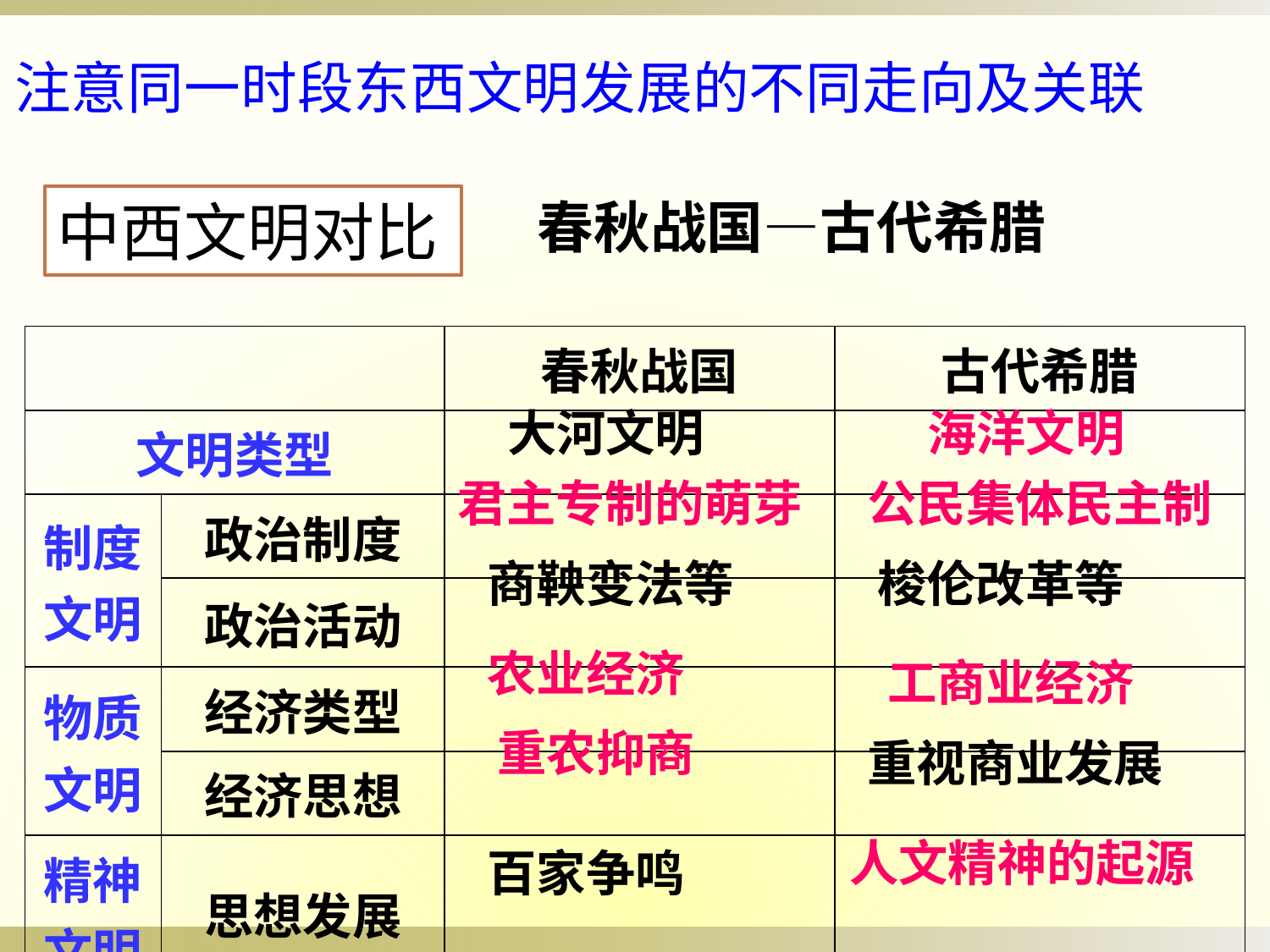

注意同一时段东西文明发展的不同走向及关联
中西文明对比
春秋战国—古代希腊
|  |  | 春秋战国 | 古代希腊 |
| --- | --- | --- | --- |
| 文明类型 |  |  |  |
| 制度文明 | 政治制度 |  |  |
|  | 政治活动 |  |  |
| 物质文明 | 经济类型 |  |  |
|  | 经济思想 |  |  |
| 精神文明 | 思想发展 |  |  |
大河文明
海洋文明
君主专制的萌芽
公民集体民主制
商鞅变法等
梭伦改革等
农业经济
工商业经济
重农抑商
重视商业发展
人文精神的起源
百家争鸣